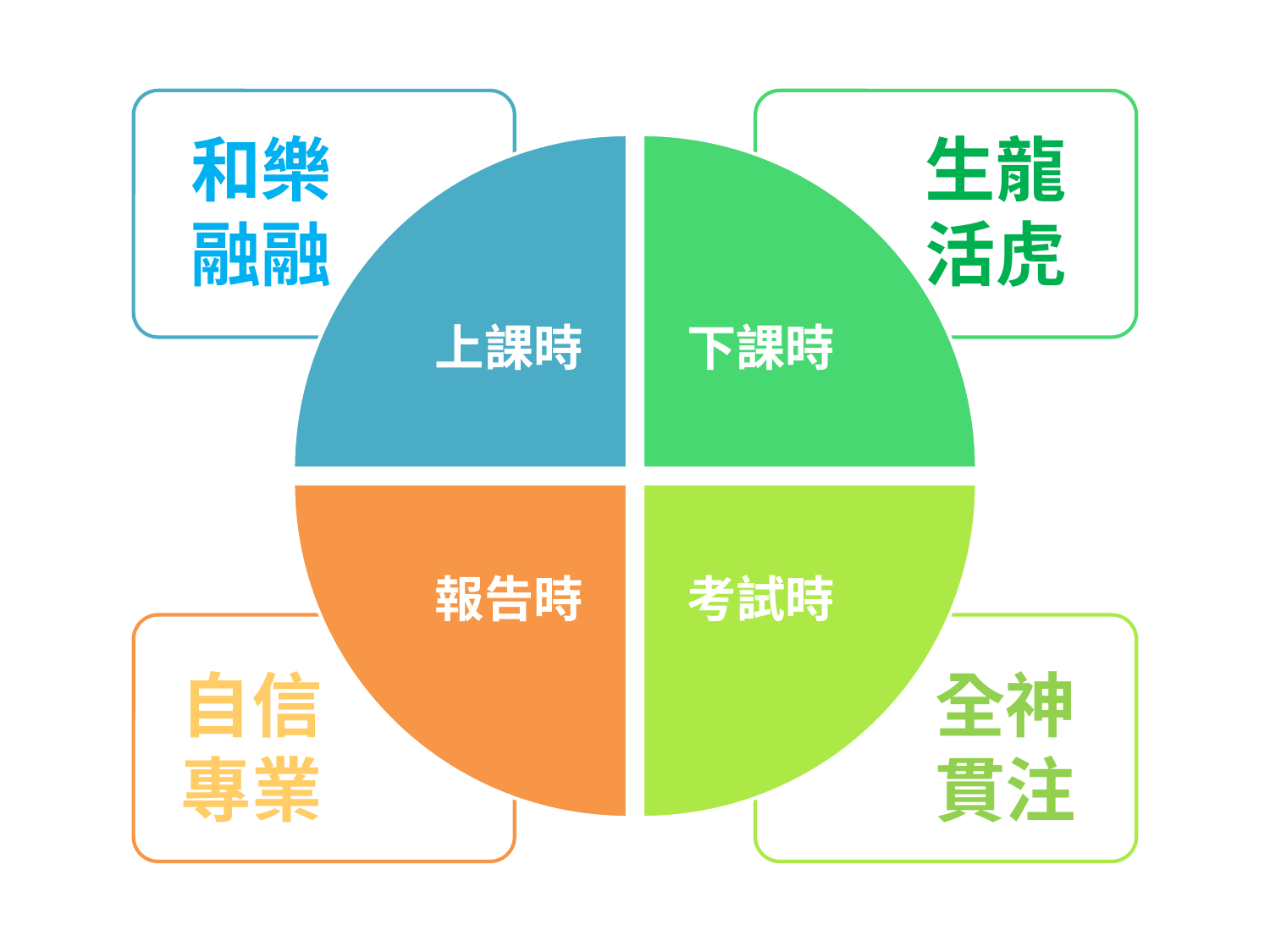

#

和樂融融

上課時

生龍活虎

下課時

報告時

自信專業

考試時

全神貫注